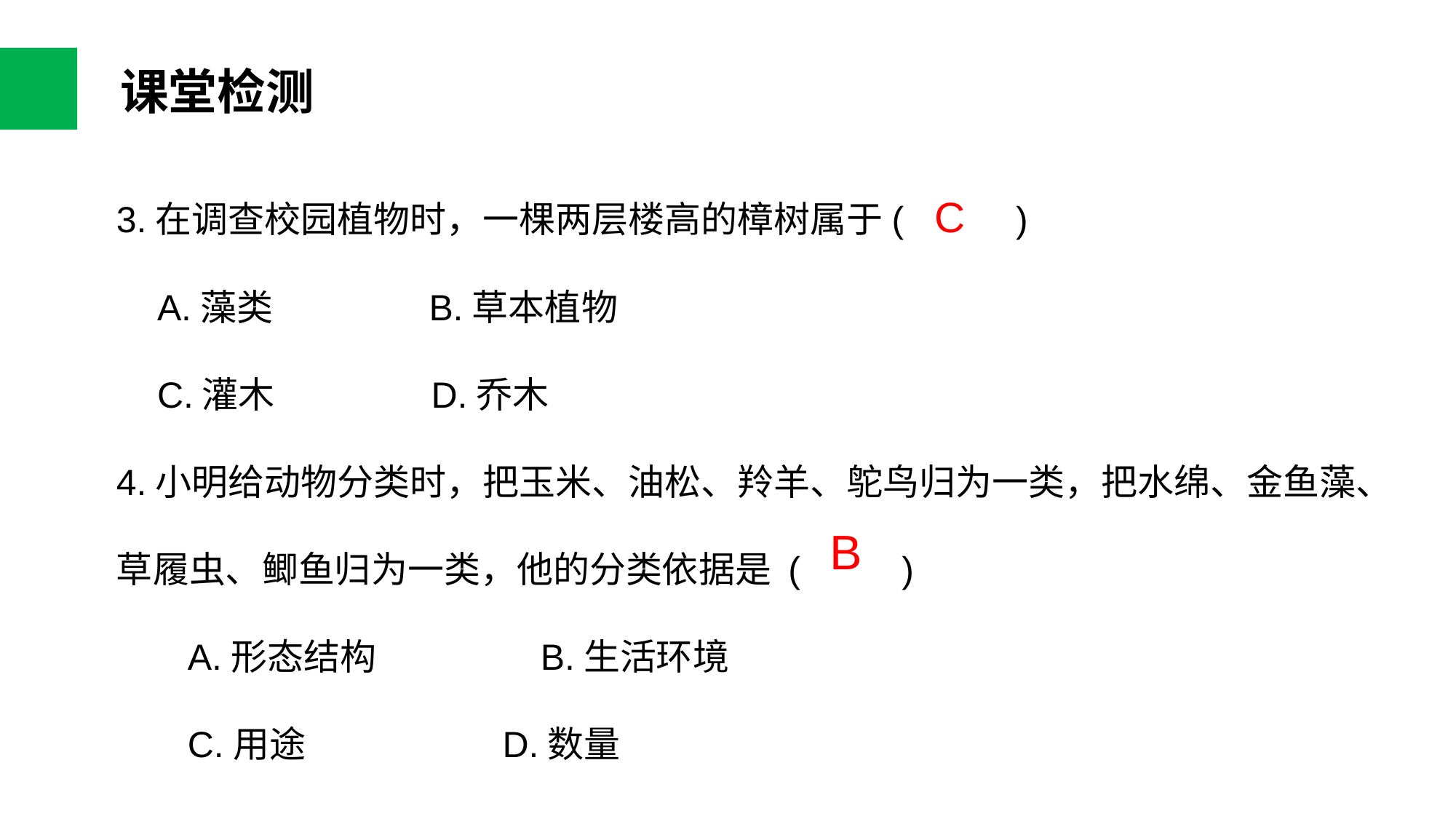

课堂检测
3.在调查校园植物时，一棵两层楼高的樟树属于(   C     )
    A.藻类                  B.草本植物
    C.灌木                  D.乔木
4.小明给动物分类时，把玉米、油松、羚羊、鸵鸟归为一类，把水绵、金鱼藻、草履虫、鲫鱼归为一类，他的分类依据是 (          )
       A.形态结构                   B.生活环境
       C.用途                       D.数量
B